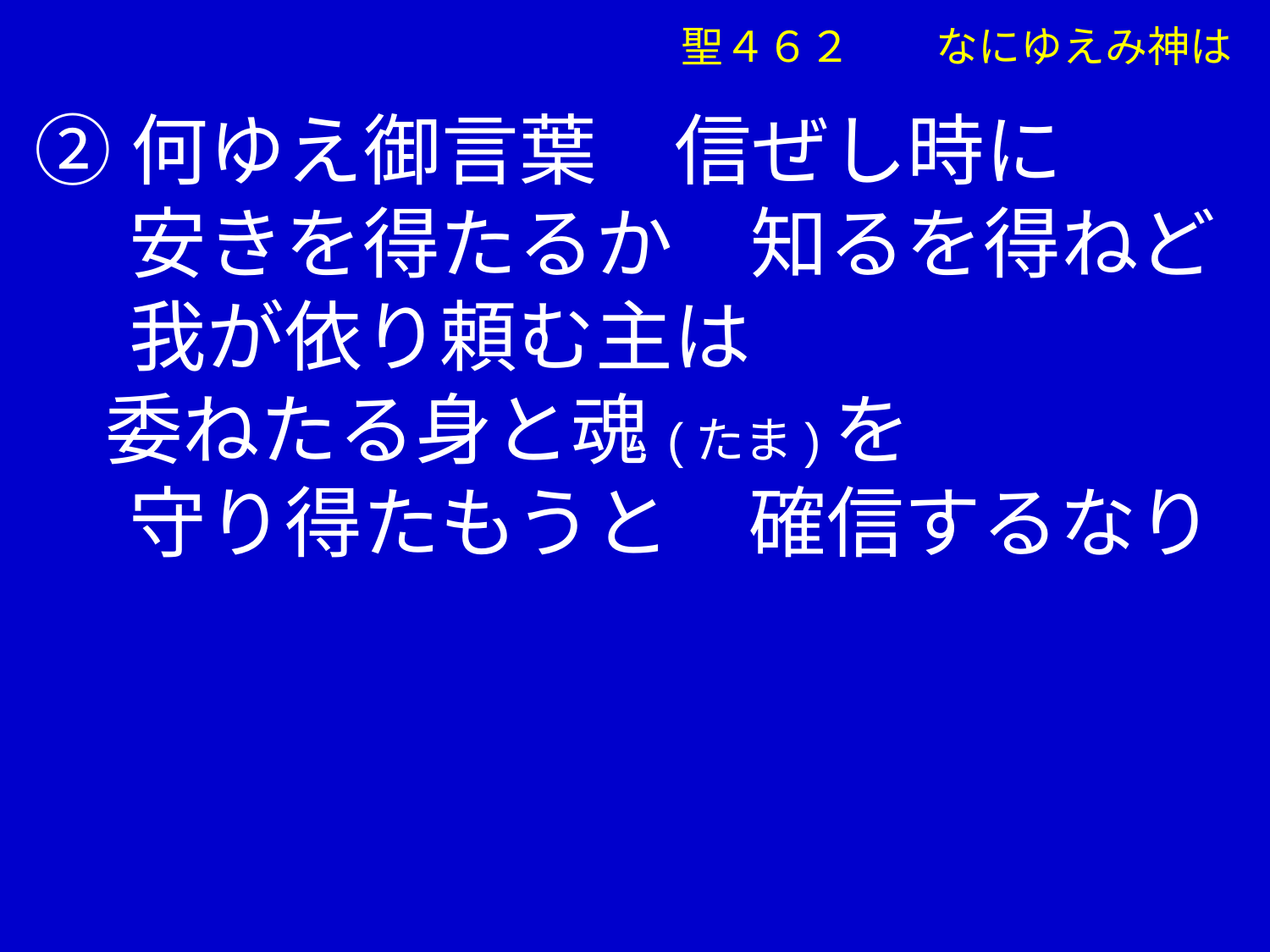

②何ゆえ御言葉　信ぜし時に
　 安きを得たるか　知るを得ねど
　 我が依り頼む主は
   委ねたる身と魂(たま)を
　 守り得たもうと　確信するなり
聖４６２　　なにゆえみ神は